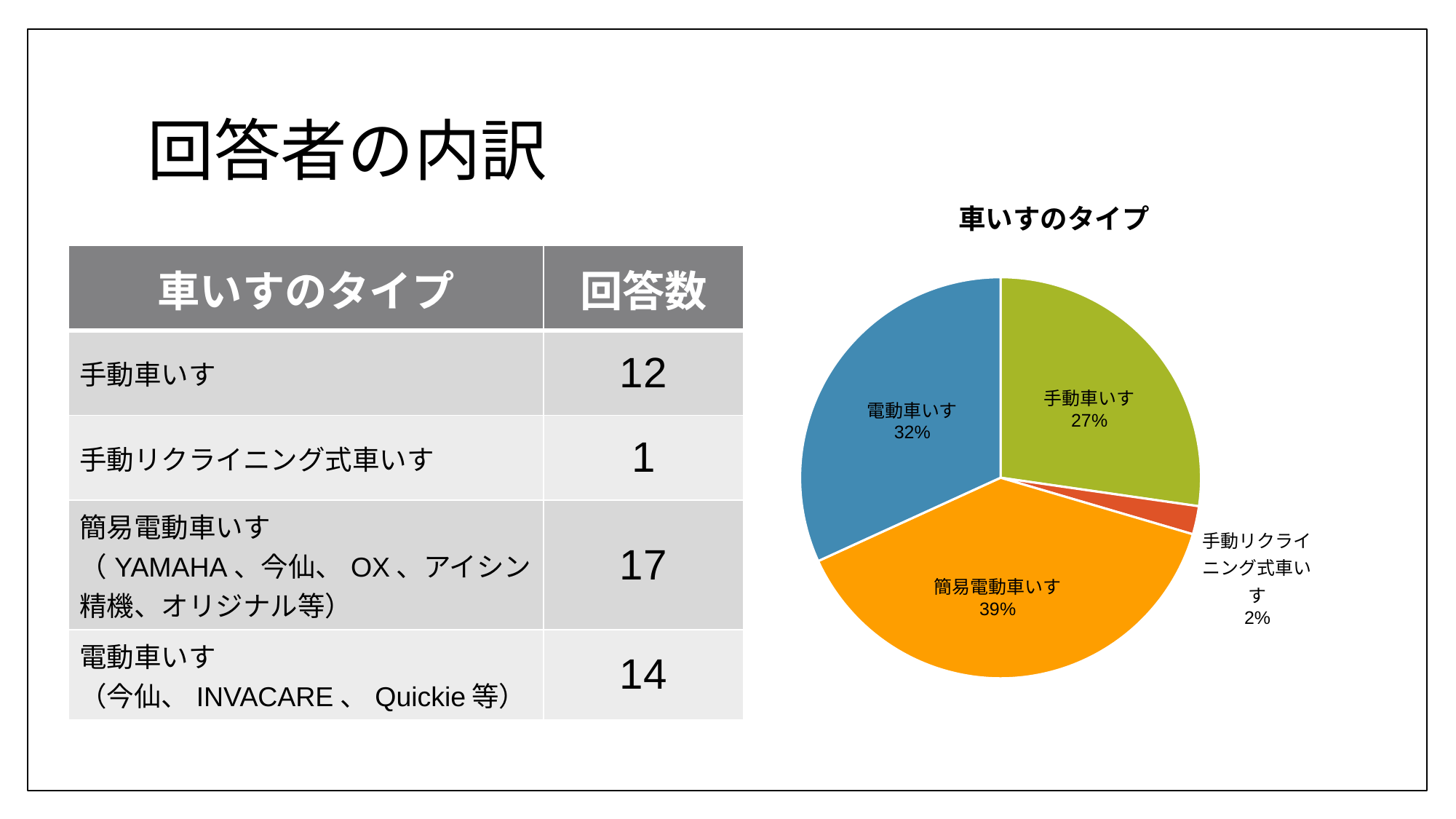

# 回答者の内訳

### Chart:

| Category | 車いすのタイプ |
|---|---|
| 手動車いす | 12.0 |
| 手動リクライニング式車いす | 1.0 |
| 簡易電動車いす | 17.0 |
| 電動車いす | 14.0 |
| 車いすのタイプ | 回答数 |
| --- | --- |
| 手動車いす | 12 |
| 手動リクライニング式車いす | 1 |
| 簡易電動車いす （YAMAHA、今仙、OX、アイシン精機、オリジナル等） | 17 |
| 電動車いす （今仙、INVACARE、Quickie等） | 14 |